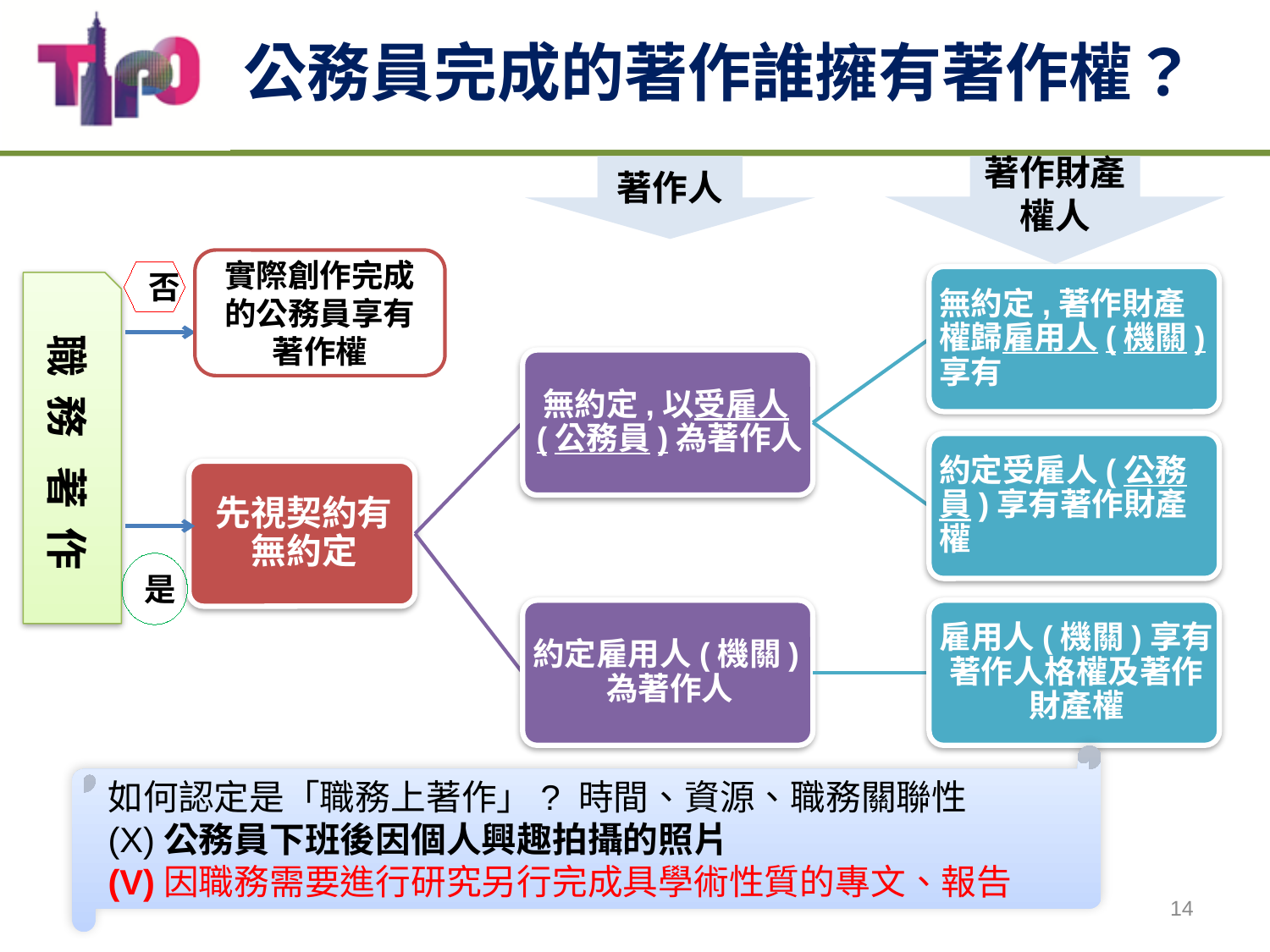

# 公務員完成的著作誰擁有著作權？
著作人
著作財產權人
實際創作完成的公務員享有著作權
否
職  務   著  作
是
先視契約有無約定

無約定,以受雇人(公務員)為著作人

無約定,著作財產權歸雇用人(機關)享有

約定受雇人(公務員)享有著作財產權

約定雇用人(機關)為著作人

雇用人(機關)享有著作人格權及著作財產權
如何認定是「職務上著作」? 時間、資源、職務關聯性
(X)公務員下班後因個人興趣拍攝的照片
(V)因職務需要進行研究另行完成具學術性質的專文、報告
14